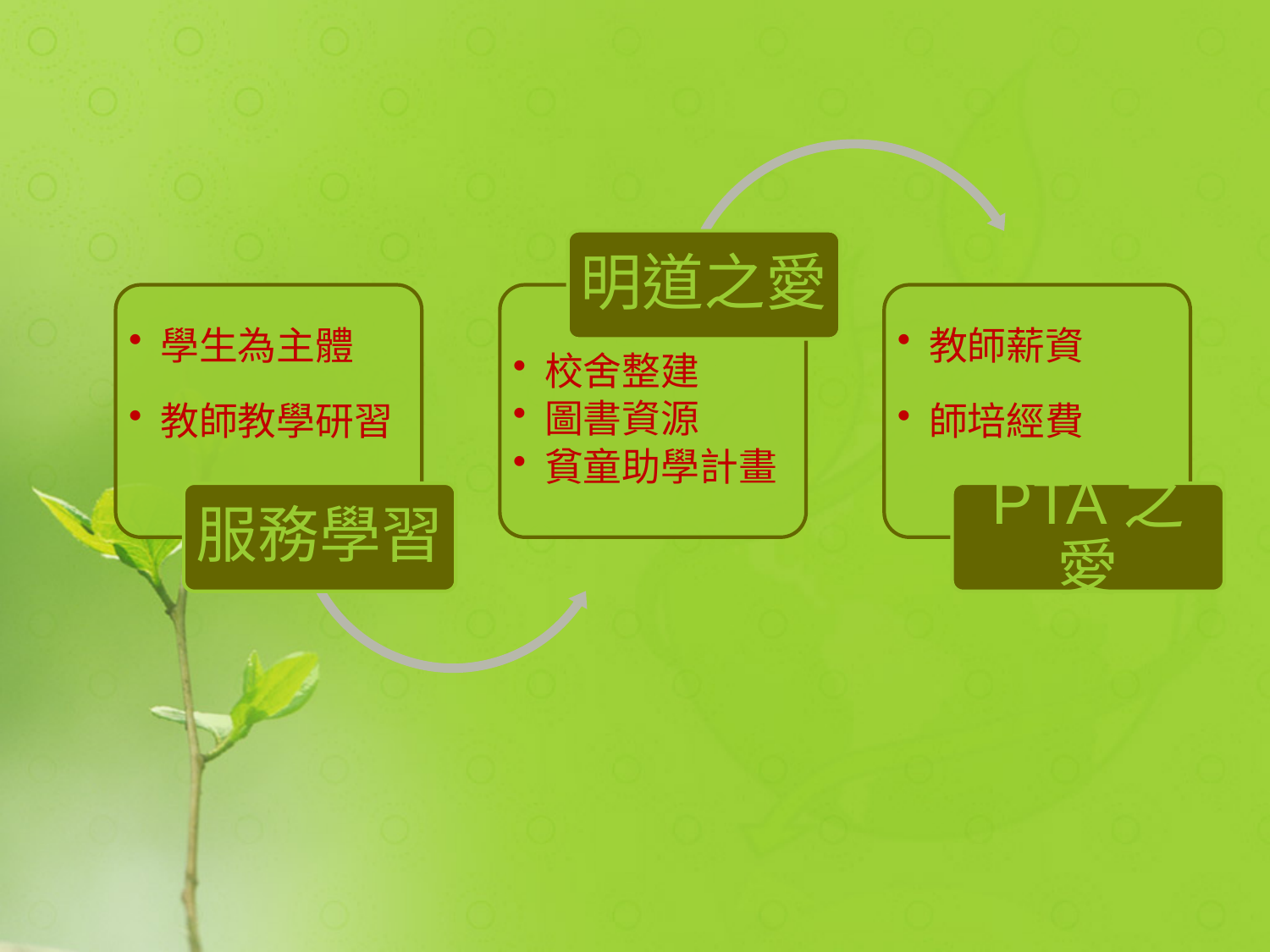

學生為主體
教師教學研習
服務學習
校舍整建
圖書資源
貧童助學計畫
明道之愛
教師薪資
師培經費
PTA之愛